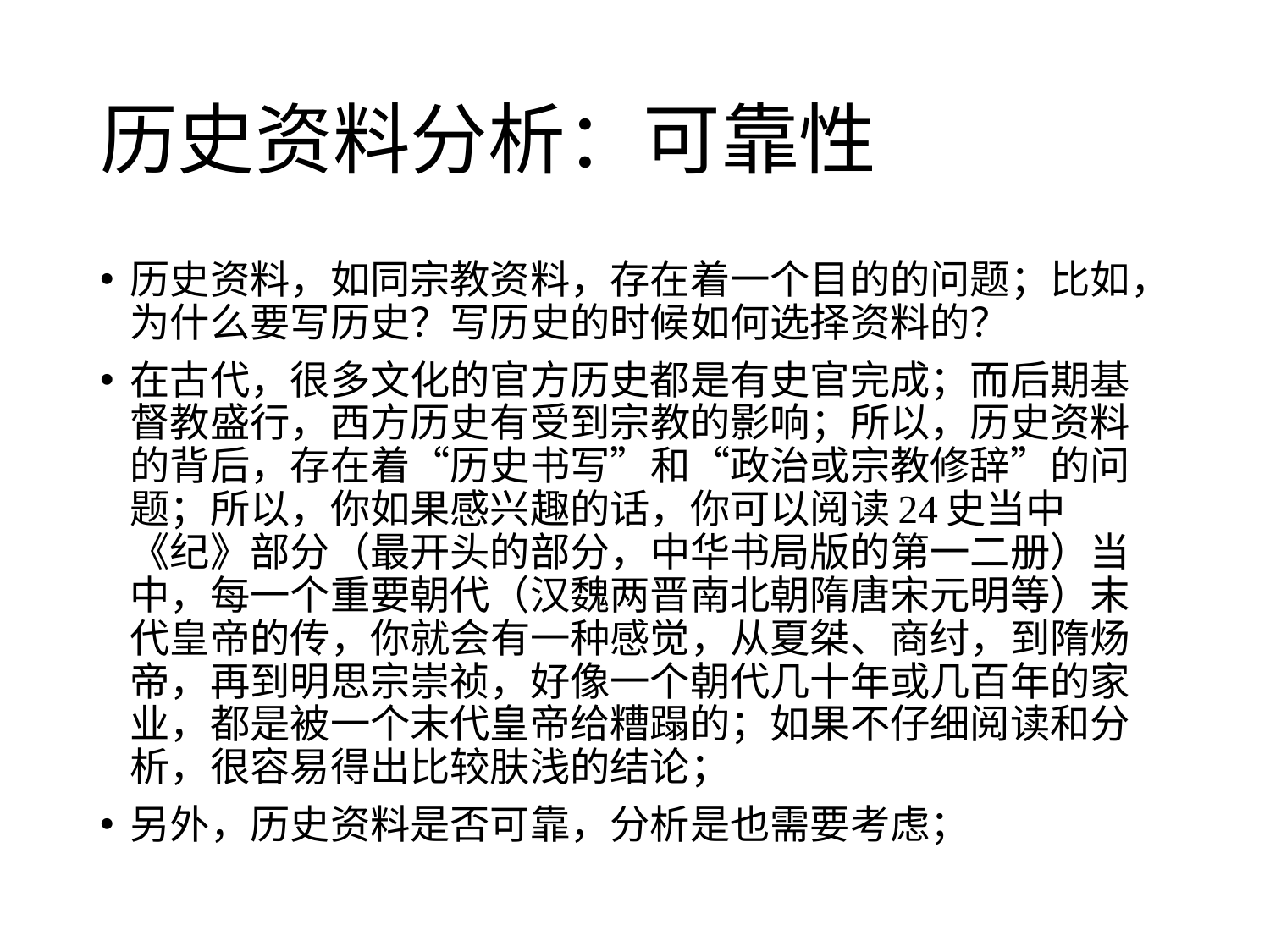

# 历史资料分析：可靠性
历史资料，如同宗教资料，存在着一个目的的问题；比如，为什么要写历史？写历史的时候如何选择资料的？
在古代，很多文化的官方历史都是有史官完成；而后期基督教盛行，西方历史有受到宗教的影响；所以，历史资料的背后，存在着“历史书写”和“政治或宗教修辞”的问题；所以，你如果感兴趣的话，你可以阅读24史当中《纪》部分（最开头的部分，中华书局版的第一二册）当中，每一个重要朝代（汉魏两晋南北朝隋唐宋元明等）末代皇帝的传，你就会有一种感觉，从夏桀、商纣，到隋炀帝，再到明思宗崇祯，好像一个朝代几十年或几百年的家业，都是被一个末代皇帝给糟蹋的；如果不仔细阅读和分析，很容易得出比较肤浅的结论；
另外，历史资料是否可靠，分析是也需要考虑；